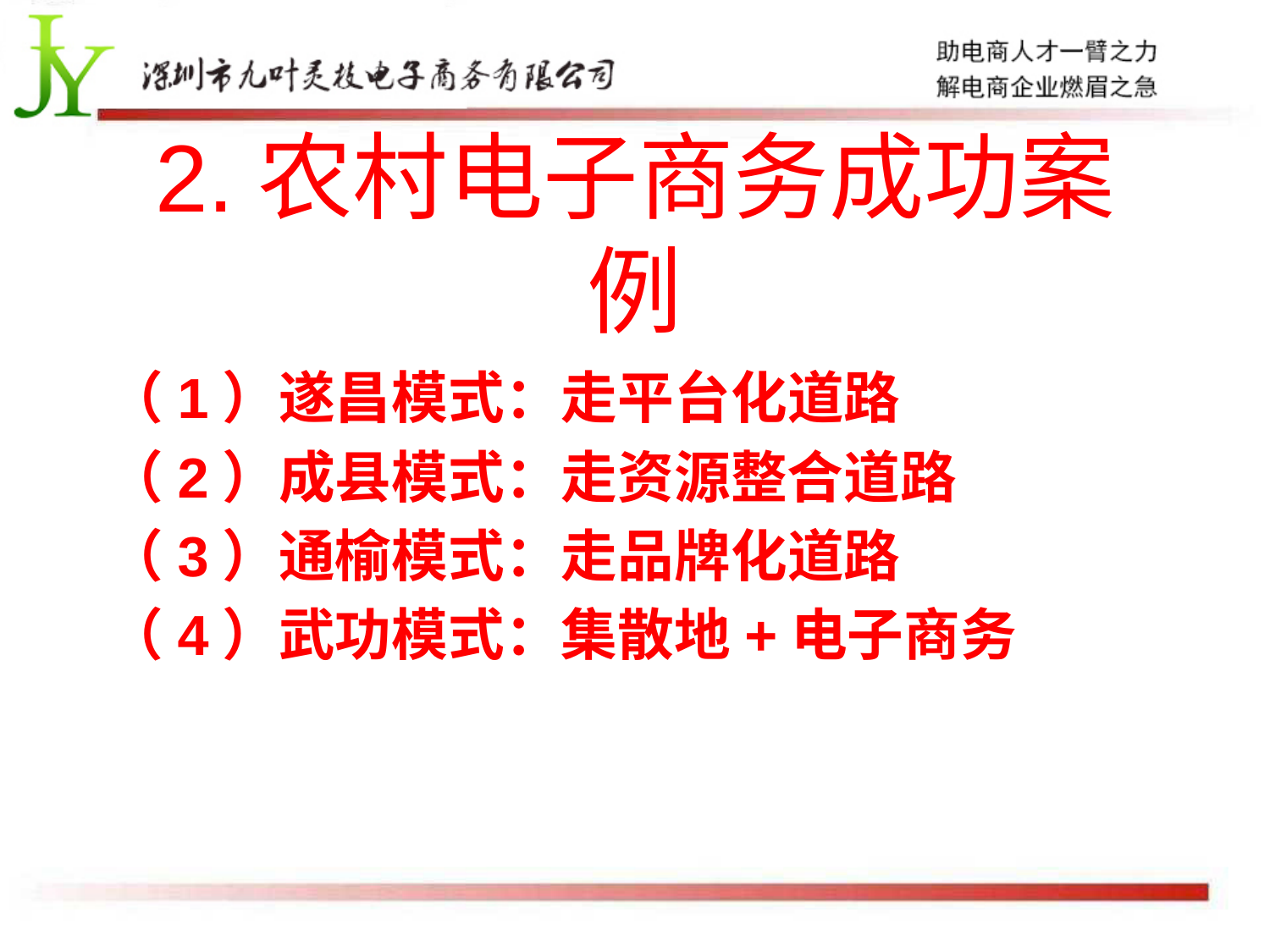

# 2.农村电子商务成功案例
（1）遂昌模式：走平台化道路
（2）成县模式：走资源整合道路
（3）通榆模式：走品牌化道路
（4）武功模式：集散地+电子商务